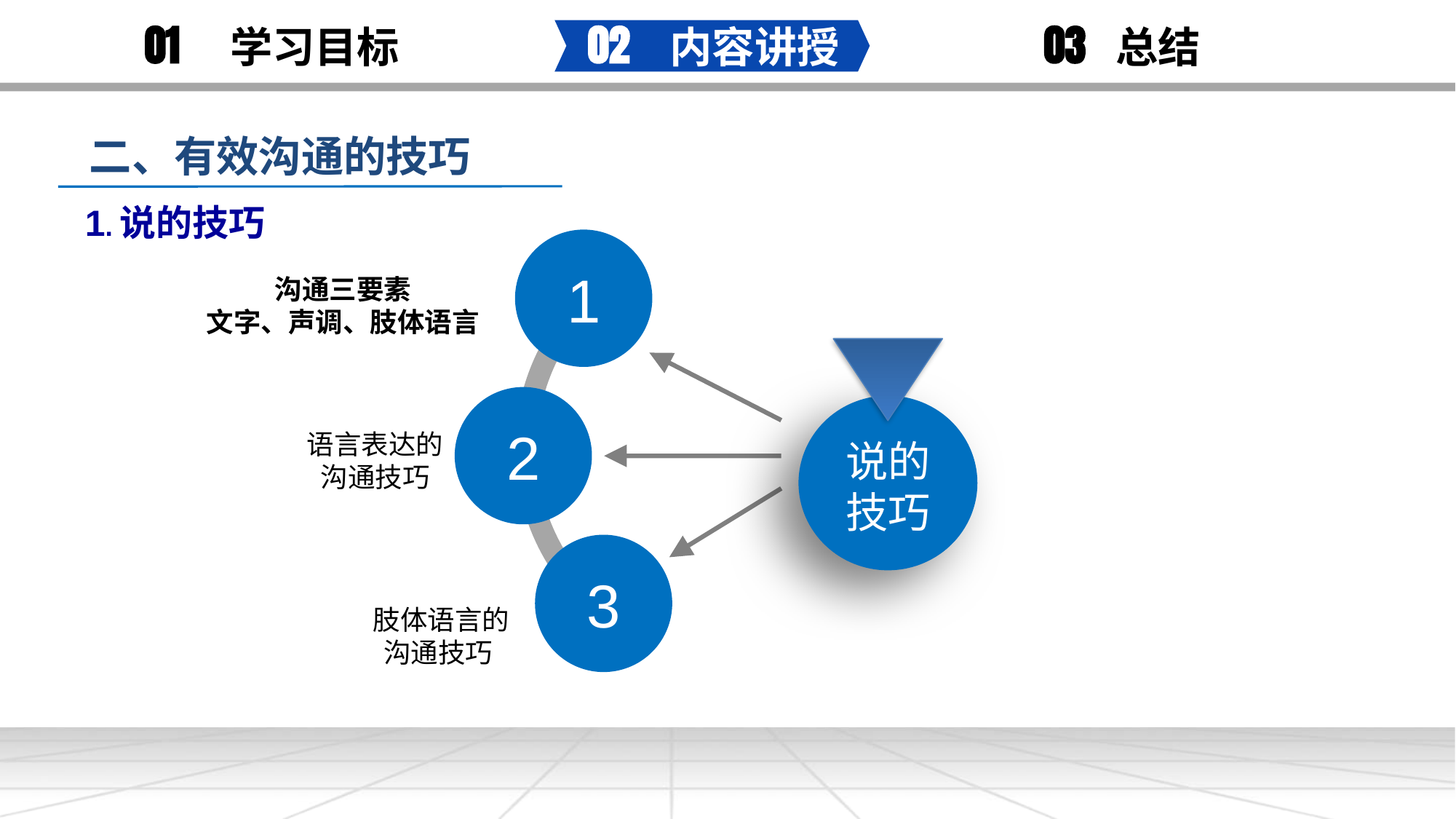

02   内容讲授
03  总结
01    学习目标

二、有效沟通的技巧
 1.说的技巧

1

沟通三要素
文字、声调、肢体语言

2

语言表达的沟通技巧
说的
技巧

3
肢体语言的沟通技巧